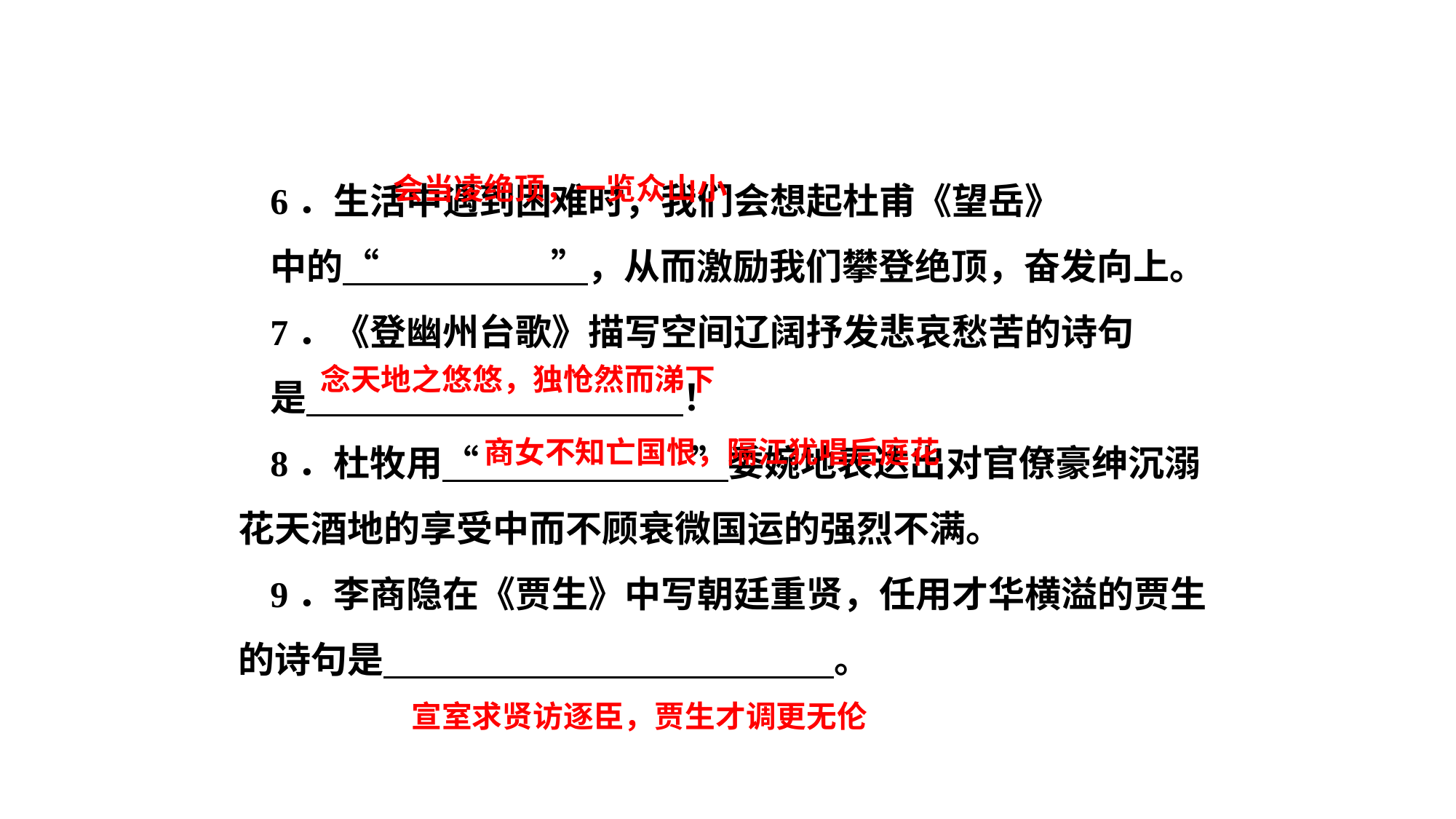

6．生活中遇到困难时，我们会想起杜甫《望岳》
中的“                     ”，从而激励我们攀登绝顶，奋发向上。
7．《登幽州台歌》描写空间辽阔抒发悲哀愁苦的诗句
是                                              ！
8．杜牧用“                          ”委婉地表达出对官僚豪绅沉溺花天酒地的享受中而不顾衰微国运的强烈不满。
9．李商隐在《贾生》中写朝廷重贤，任用才华横溢的贾生的诗句是                                                       。
会当凌绝顶，一览众山小
念天地之悠悠，独怆然而涕下
商女不知亡国恨，隔江犹唱后庭花
宣室求贤访逐臣，贾生才调更无伦